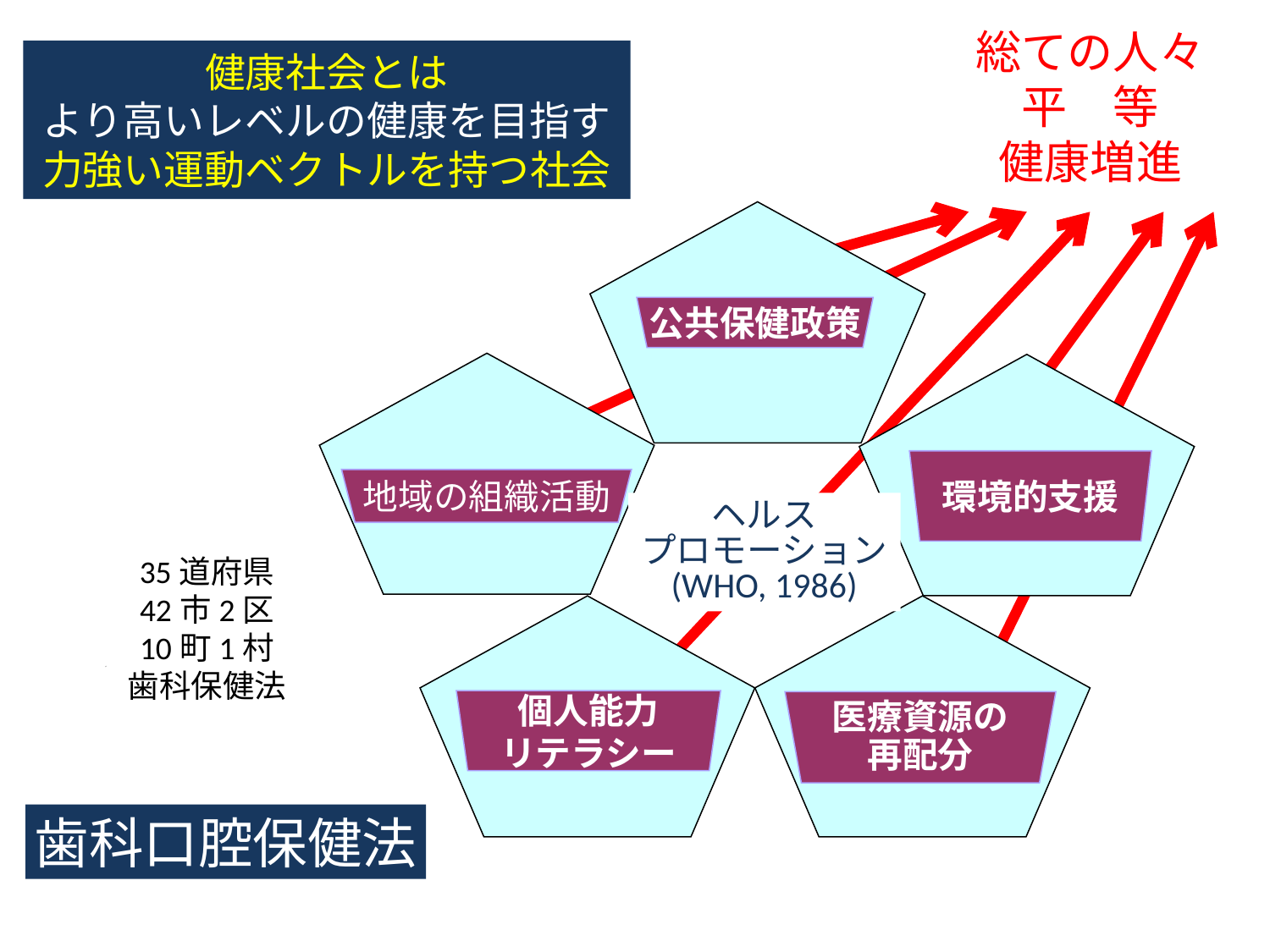

総ての人々
平　等
健康増進
健康社会とは
より高いレベルの健康を目指す
力強い運動ベクトルを持つ社会

公共保健政策

環境的支援
地域の組織活動
ヘルス
プロモーション
(WHO, 1986)
35道府県
42市2区
10町1村
歯科保健法

個人能力
リテラシー
医療資源の
再配分
歯科口腔保健法